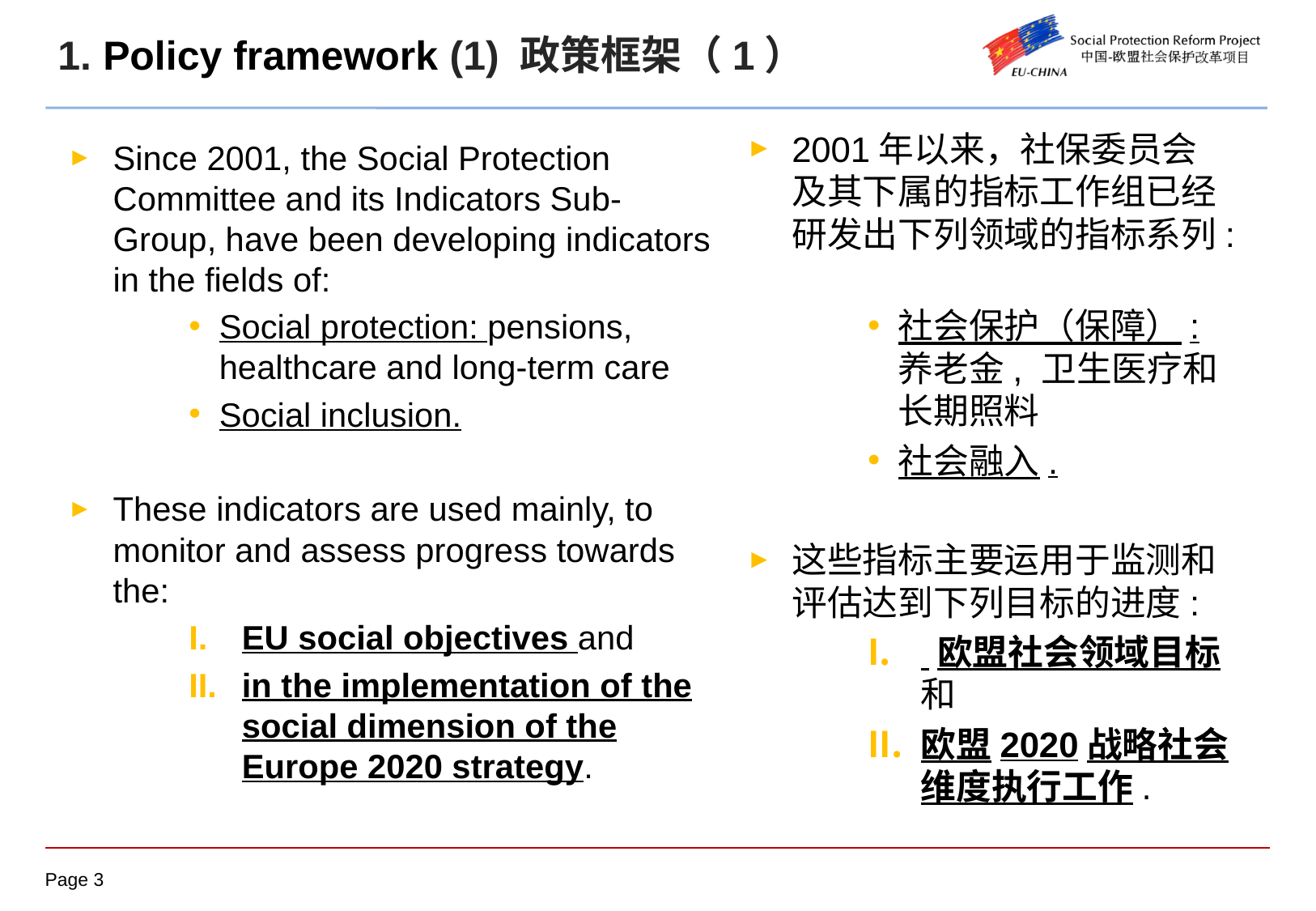

# 1. Policy framework (1) 政策框架（1）
2001年以来，社保委员会及其下属的指标工作组已经研发出下列领域的指标系列:
社会保护（保障）: 养老金, 卫生医疗和长期照料
社会融入.

这些指标主要运用于监测和评估达到下列目标的进度:
 欧盟社会领域目标和
欧盟2020战略社会维度执行工作.

Since 2001, the Social Protection Committee and its Indicators Sub-Group, have been developing indicators in the fields of:
Social protection: pensions, healthcare and long-term care
Social inclusion.

These indicators are used mainly, to monitor and assess progress towards the:
EU social objectives and
in the implementation of the social dimension of the Europe 2020 strategy.